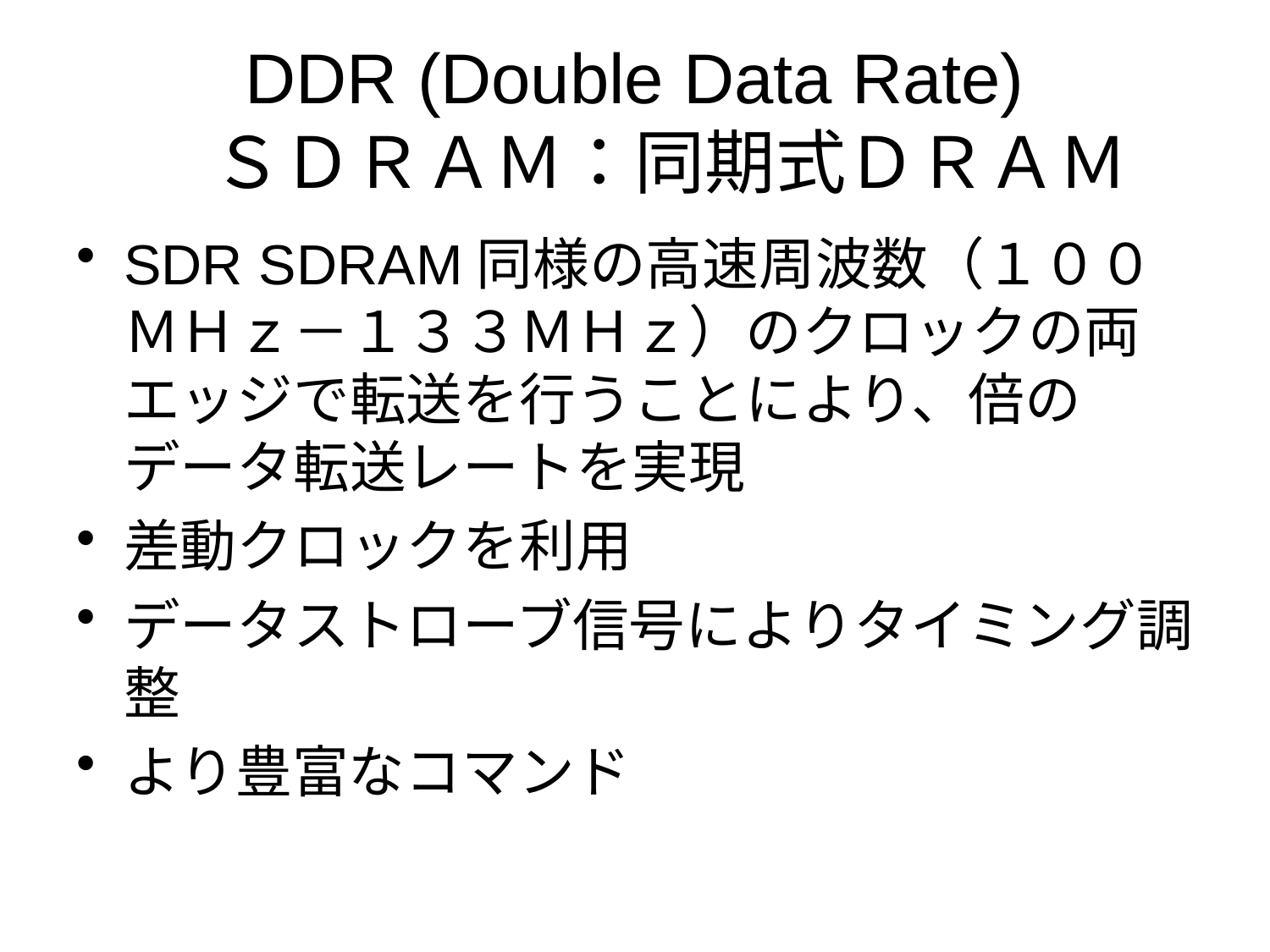

# DDR (Double Data Rate) 　ＳＤＲＡＭ：同期式ＤＲＡＭ
SDR SDRAM同様の高速周波数（１００ＭＨｚ－１３３ＭＨｚ）のクロックの両エッジで転送を行うことにより、倍のデータ転送レートを実現
差動クロックを利用
データストローブ信号によりタイミング調整
より豊富なコマンド